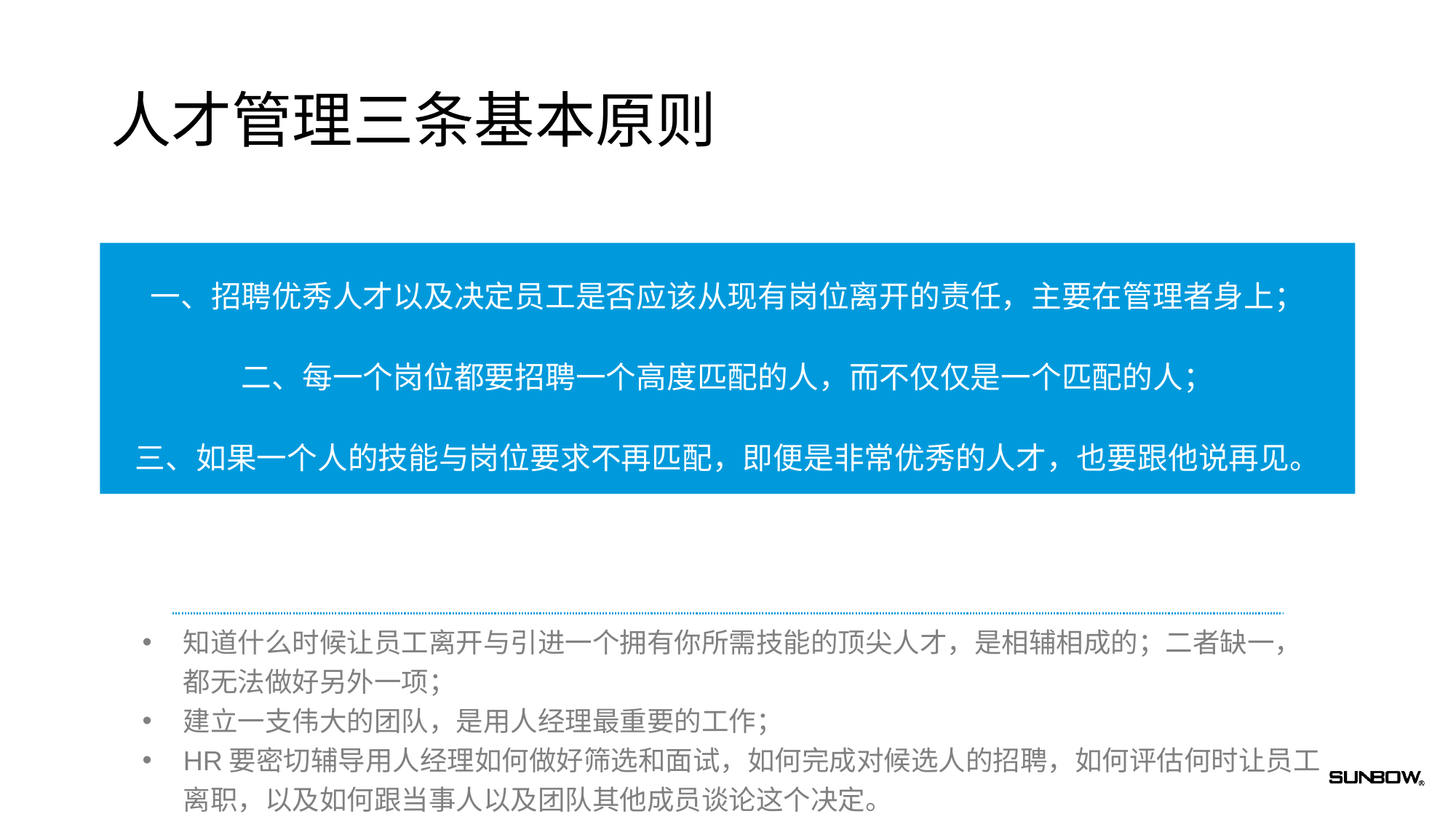

# 人才管理三条基本原则
一、招聘优秀人才以及决定员工是否应该从现有岗位离开的责任，主要在管理者身上；
二、每一个岗位都要招聘一个高度匹配的人，而不仅仅是一个匹配的人；
三、如果一个人的技能与岗位要求不再匹配，即便是非常优秀的人才，也要跟他说再见。
知道什么时候让员工离开与引进一个拥有你所需技能的顶尖人才，是相辅相成的；二者缺一，都无法做好另外一项；
建立一支伟大的团队，是用人经理最重要的工作；
HR要密切辅导用人经理如何做好筛选和面试，如何完成对候选人的招聘，如何评估何时让员工离职，以及如何跟当事人以及团队其他成员谈论这个决定。
41